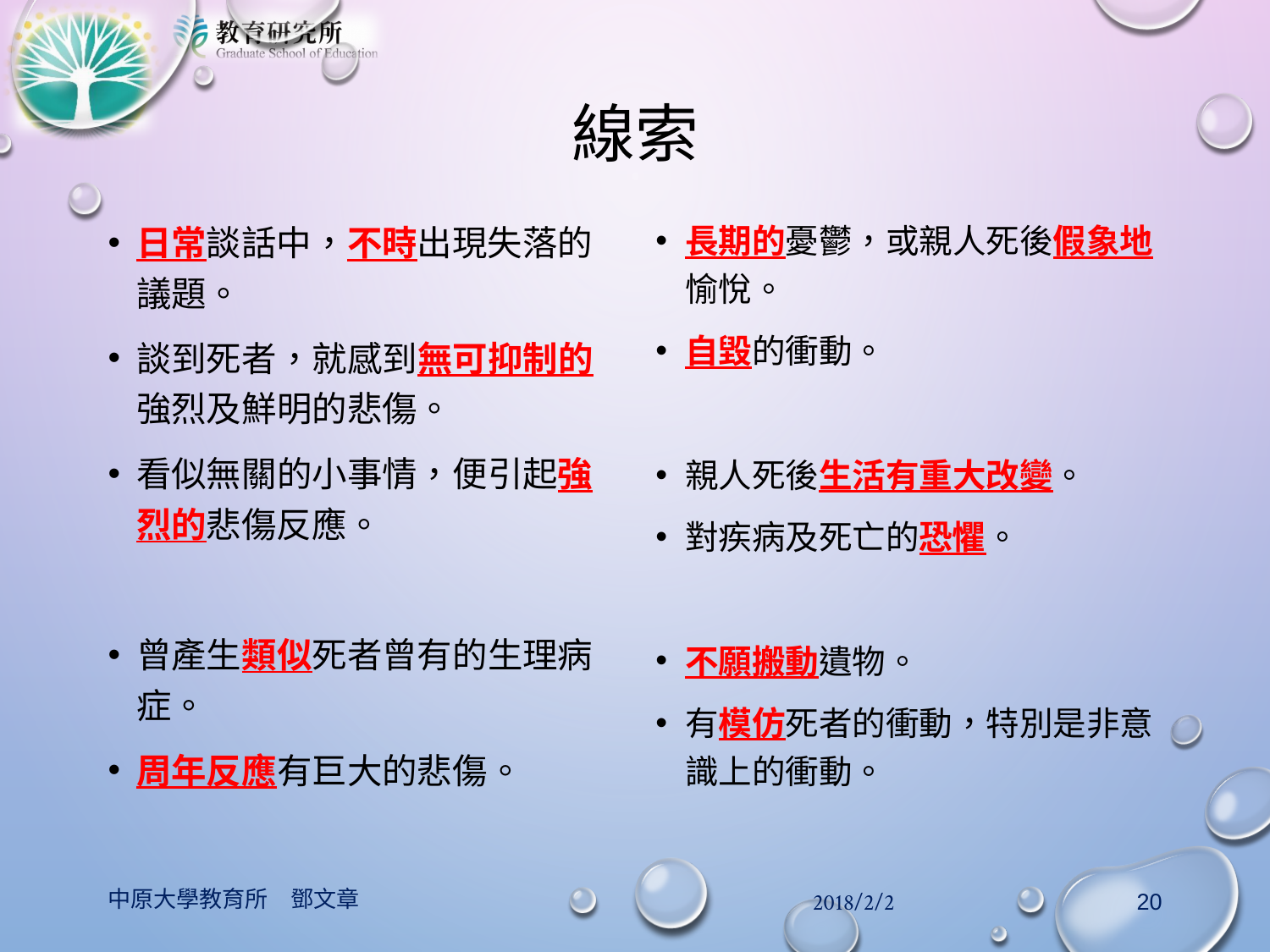

# 線索
日常談話中，不時出現失落的議題。
談到死者，就感到無可抑制的強烈及鮮明的悲傷。
看似無關的小事情，便引起強烈的悲傷反應。

曾產生類似死者曾有的生理病症。
周年反應有巨大的悲傷。

長期的憂鬱，或親人死後假象地愉悅。
自毀的衝動。

親人死後生活有重大改變。
對疾病及死亡的恐懼。

不願搬動遺物。
有模仿死者的衝動，特別是非意識上的衝動。
中原大學教育所　鄧文章
2018/2/2
20